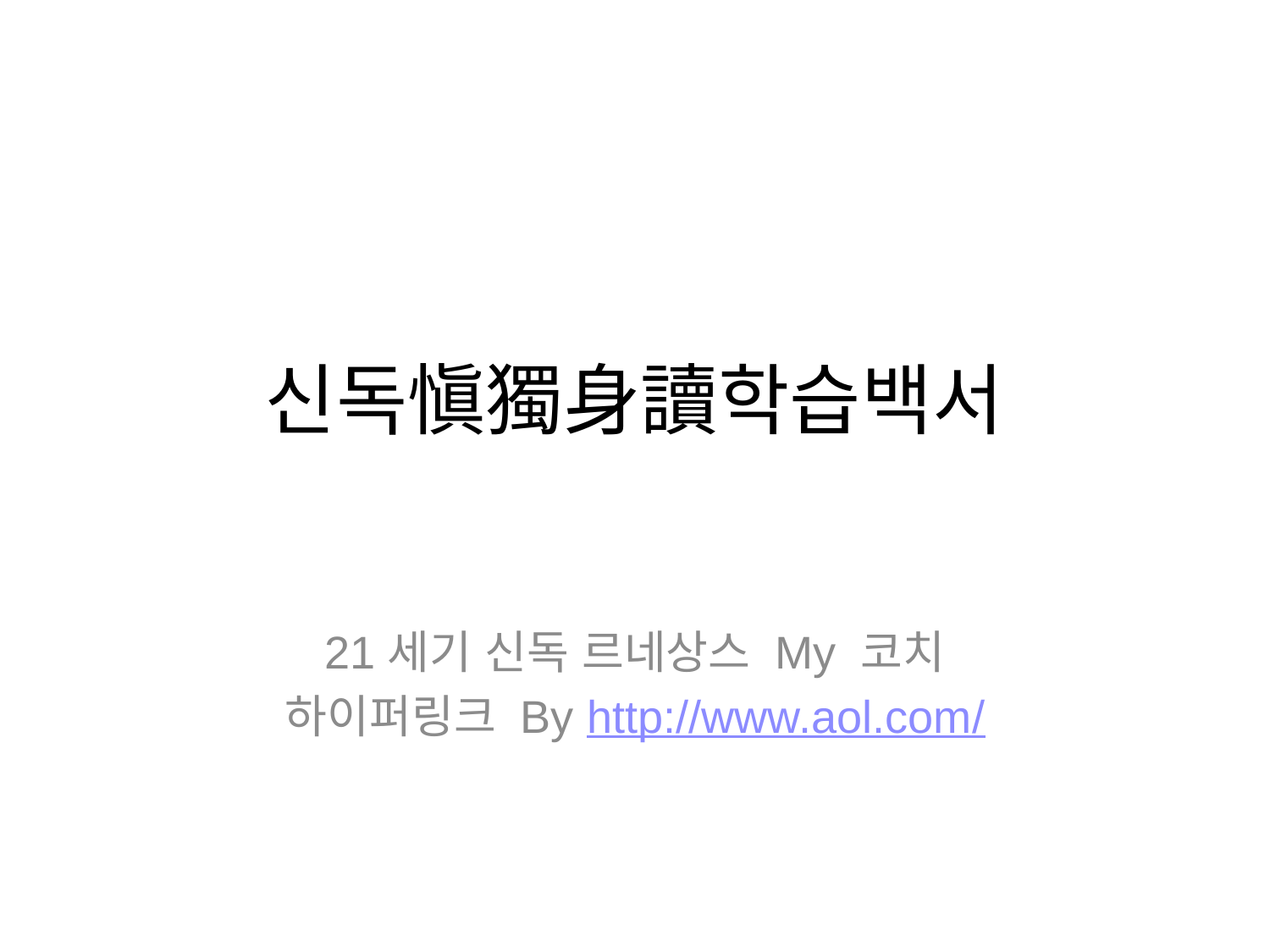

# 신독愼獨身讀학습백서

21세기 신독 르네상스 My 코치
하이퍼링크 By http://www.aol.com/